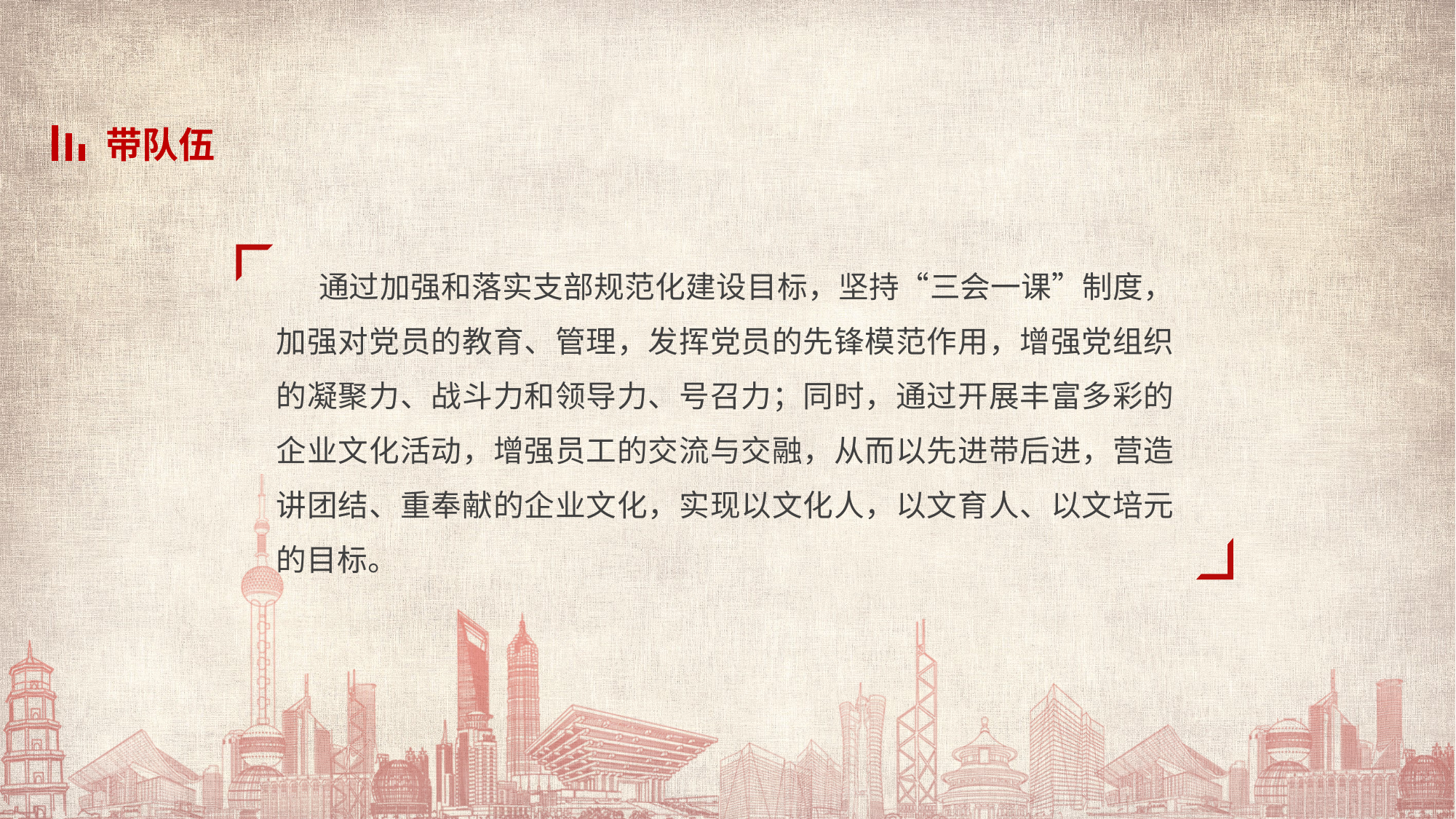

带队伍

通过加强和落实支部规范化建设目标，坚持“三会一课”制度，加强对党员的教育、管理，发挥党员的先锋模范作用，增强党组织的凝聚力、战斗力和领导力、号召力；同时，通过开展丰富多彩的企业文化活动，增强员工的交流与交融，从而以先进带后进，营造讲团结、重奉献的企业文化，实现以文化人，以文育人、以文培元的目标。